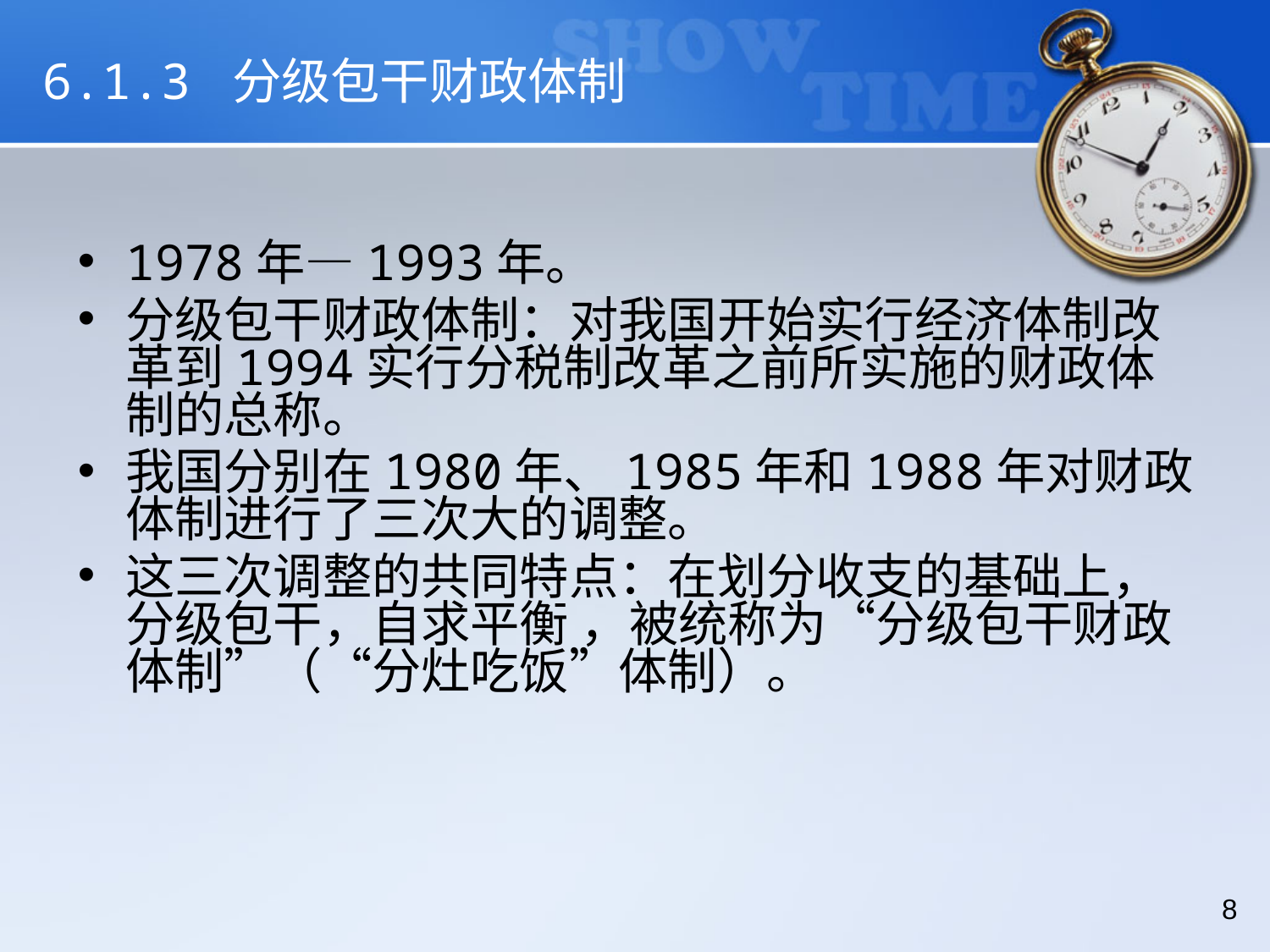

# 6.1.3 分级包干财政体制
1978年—1993年。
分级包干财政体制：对我国开始实行经济体制改革到1994实行分税制改革之前所实施的财政体制的总称。
我国分别在1980年、1985年和1988年对财政体制进行了三次大的调整。
这三次调整的共同特点：在划分收支的基础上，分级包干，自求平衡 ，被统称为“分级包干财政体制”（“分灶吃饭”体制）。
8